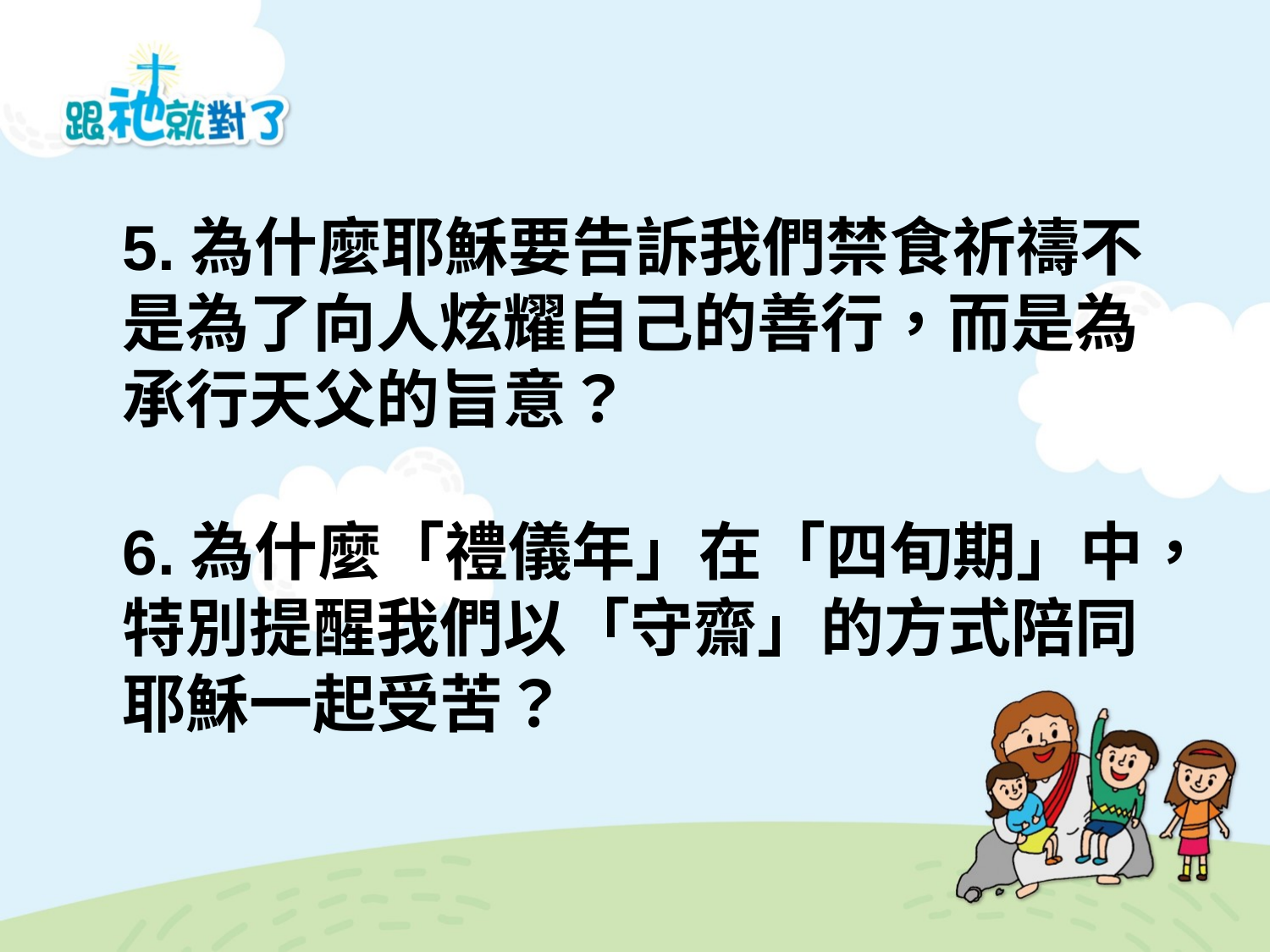

5.為什麼耶穌要告訴我們禁食祈禱不是為了向人炫耀自己的善行，而是為承行天父的旨意？

6.為什麼「禮儀年」在「四旬期」中，特別提醒我們以「守齋」的方式陪同耶穌一起受苦？